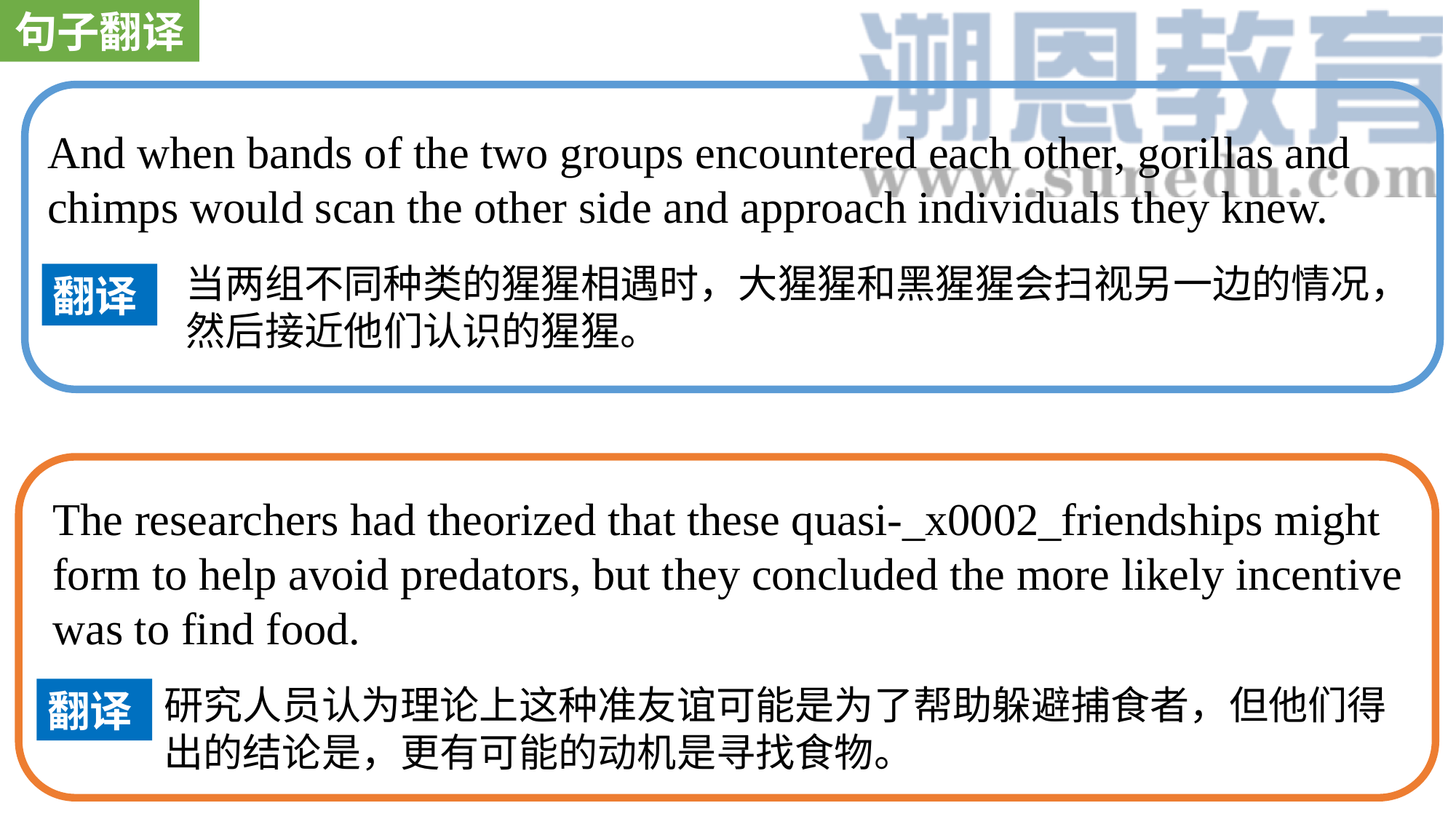

句子翻译

And when bands of the two groups encountered each other, gorillas and chimps would scan the other side and approach individuals they knew.
当两组不同种类的猩猩相遇时，大猩猩和黑猩猩会扫视另一边的情况，然后接近他们认识的猩猩。
翻译

The researchers had theorized that these quasi-_x0002_friendships might form to help avoid predators, but they concluded the more likely incentive was to find food.
研究人员认为理论上这种准友谊可能是为了帮助躲避捕食者，但他们得出的结论是，更有可能的动机是寻找食物。
翻译